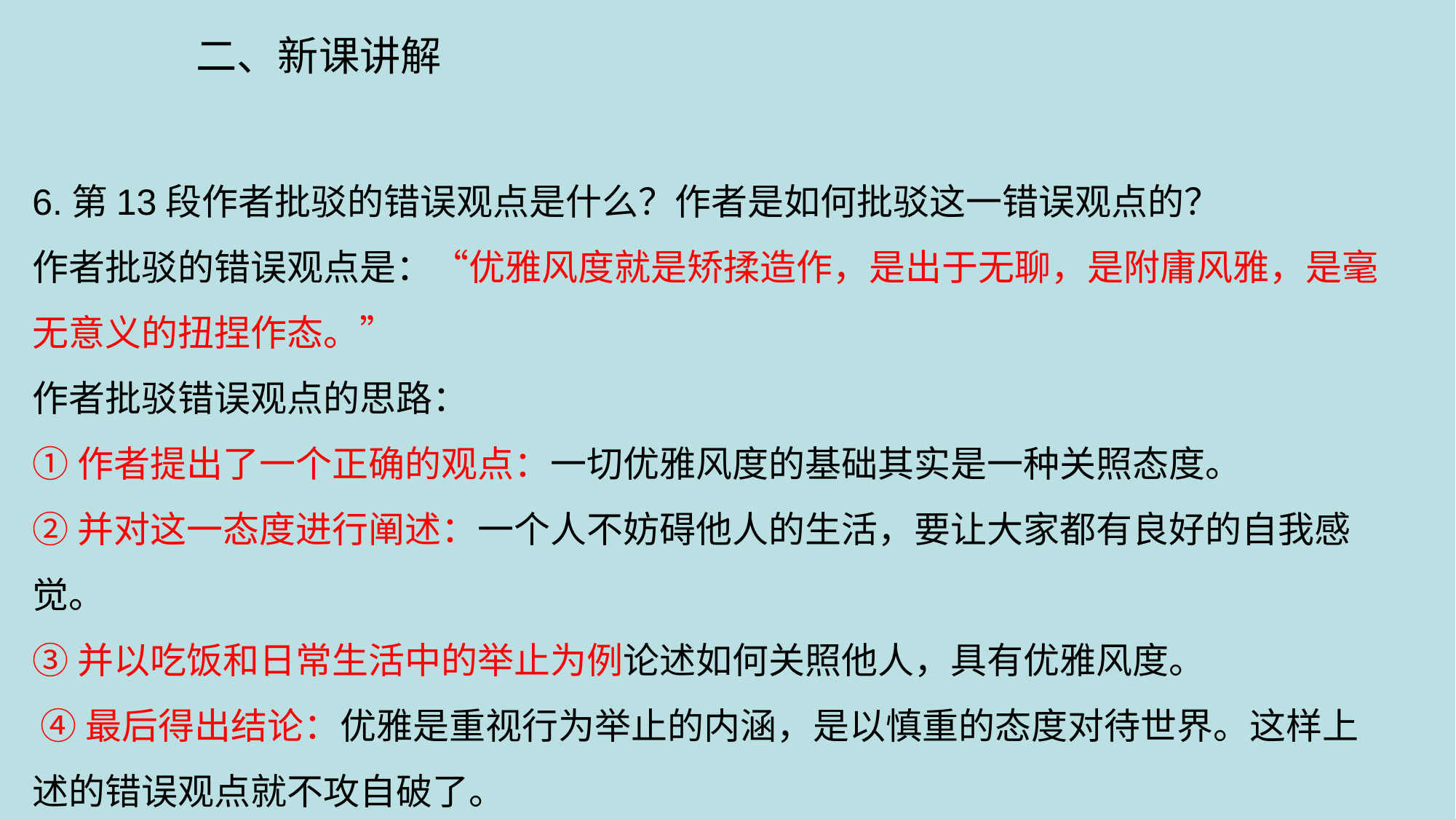

二、新课讲解

6.第13段作者批驳的错误观点是什么？作者是如何批驳这一错误观点的？
作者批驳的错误观点是：“优雅风度就是矫揉造作，是出于无聊，是附庸风雅，是毫无意义的扭捏作态。”
作者批驳错误观点的思路：
①作者提出了一个正确的观点：一切优雅风度的基础其实是一种关照态度。
②并对这一态度进行阐述：一个人不妨碍他人的生活，要让大家都有良好的自我感觉。
③并以吃饭和日常生活中的举止为例论述如何关照他人，具有优雅风度。
 ④最后得出结论：优雅是重视行为举止的内涵，是以慎重的态度对待世界。这样上述的错误观点就不攻自破了。